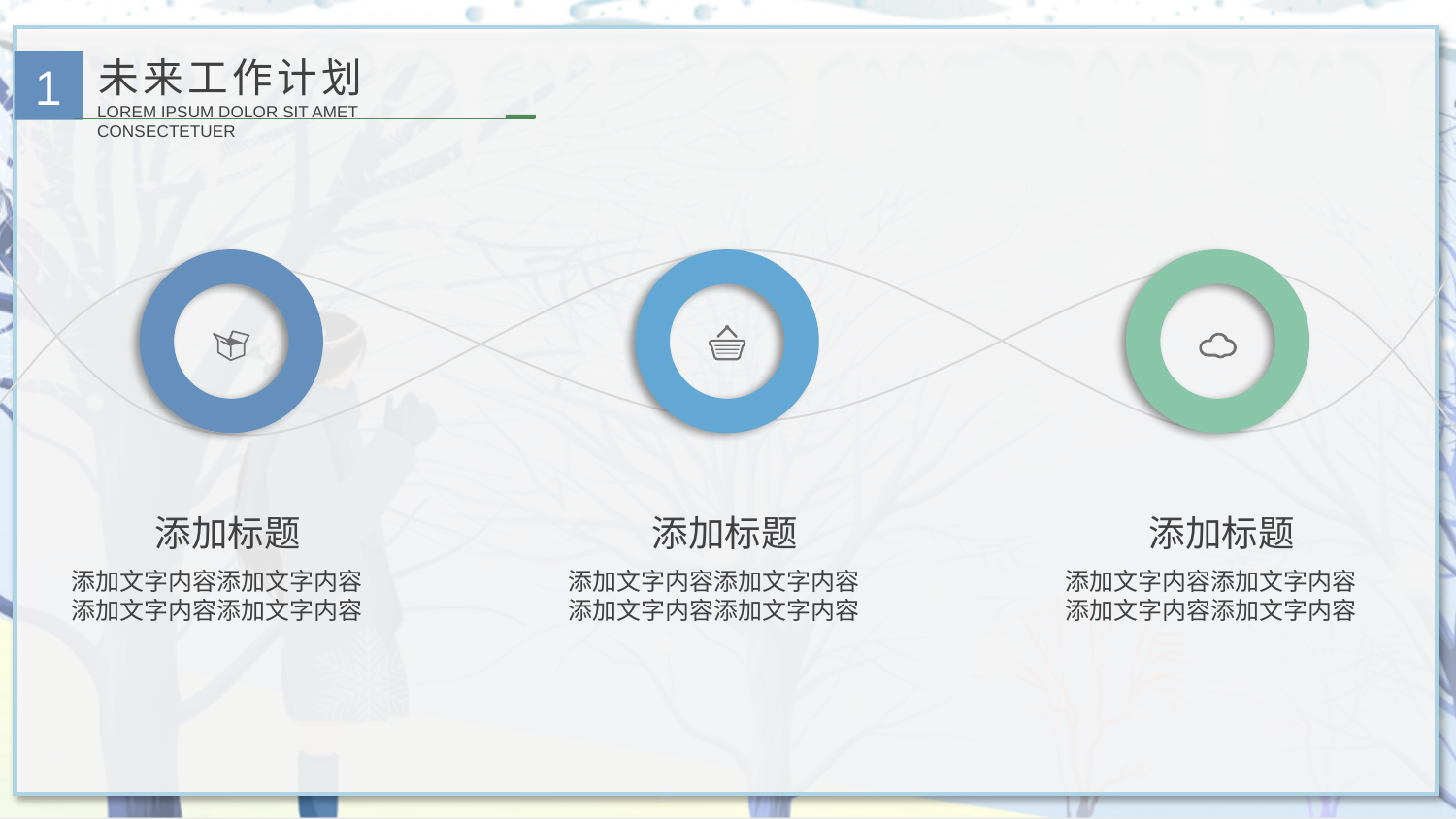

未来工作计划
1
LOREM IPSUM DOLOR SIT AMET CONSECTETUER

添加标题
添加文字内容添加文字内容添加文字内容添加文字内容
添加标题
添加文字内容添加文字内容添加文字内容添加文字内容
添加标题
添加文字内容添加文字内容添加文字内容添加文字内容